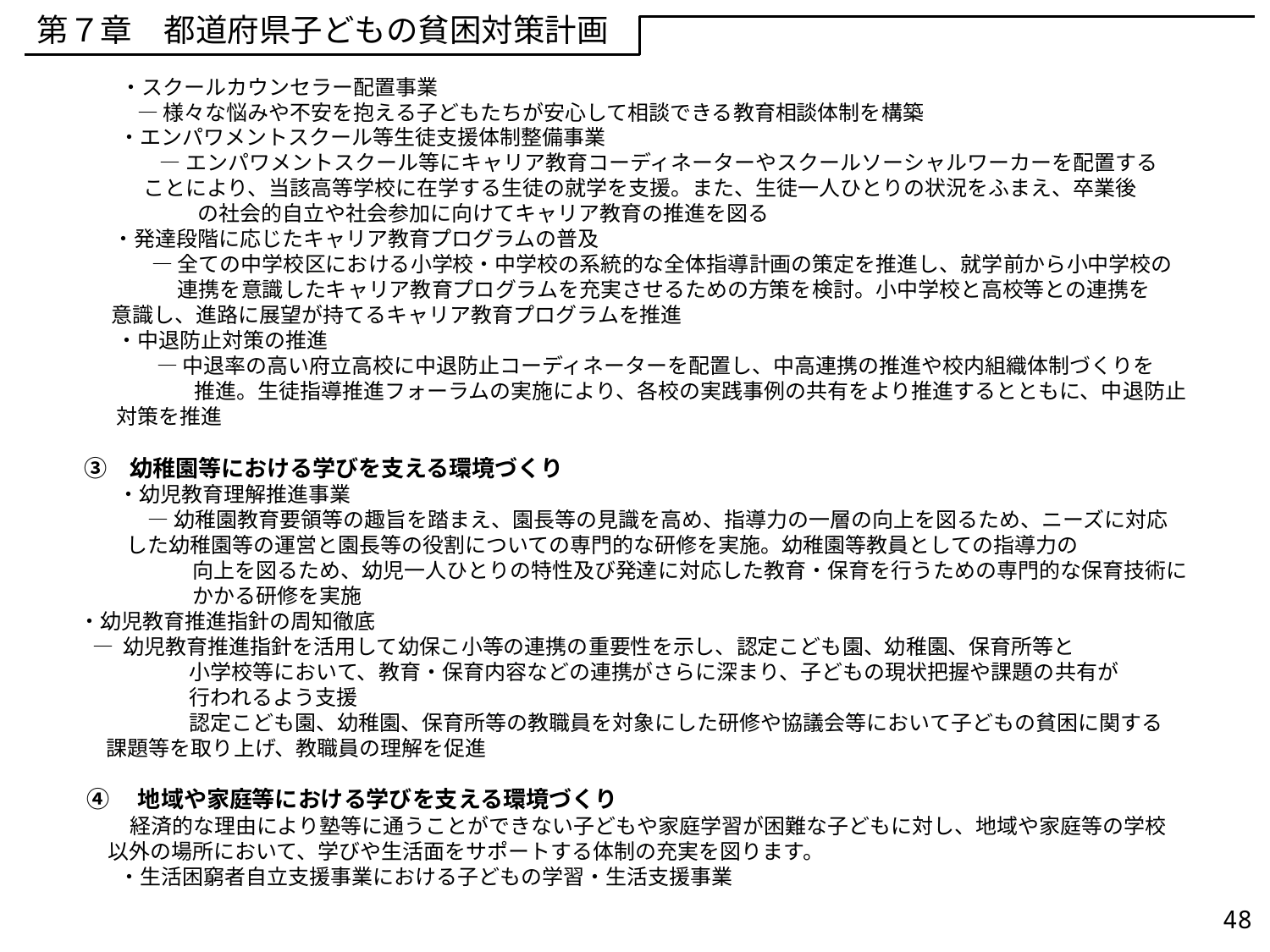

第７章　都道府県子どもの貧困対策計画
 ・スクールカウンセラー配置事業
　    　 ― 様々な悩みや不安を抱える子どもたちが安心して相談できる教育相談体制を構築
　　 ・エンパワメントスクール等生徒支援体制整備事業
　 　　 ― エンパワメントスクール等にキャリア教育コーディネーターやスクールソーシャルワーカーを配置する
           ことにより、当該高等学校に在学する生徒の就学を支援。また、生徒一人ひとりの状況をふまえ、卒業後
　　 　　　の社会的自立や社会参加に向けてキャリア教育の推進を図る
　 ・発達段階に応じたキャリア教育プログラムの普及
　　　　 　 ― 全ての中学校区における小学校・中学校の系統的な全体指導計画の策定を推進し、就学前から小中学校の
　　　　 　　  連携を意識したキャリア教育プログラムを充実させるための方策を検討。小中学校と高校等との連携を
               意識し、進路に展望が持てるキャリア教育プログラムを推進
　　　 ・中退防止対策の推進
　　　　 　  ― 中退率の高い府立高校に中退防止コーディネーターを配置し、中高連携の推進や校内組織体制づくりを
　　　　 　　　 推進。生徒指導推進フォーラムの実施により、各校の実践事例の共有をより推進するとともに、中退防止
                対策を推進

　③　幼稚園等における学びを支える環境づくり
　　　 ・幼児教育理解推進事業
　　　　   ― 幼稚園教育要領等の趣旨を踏まえ、園長等の見識を高め、指導力の一層の向上を図るため、ニーズに対応
             した幼稚園等の運営と園長等の役割についての専門的な研修を実施。幼稚園等教員としての指導力の
　　　　　　 向上を図るため、幼児一人ひとりの特性及び発達に対応した教育・保育を行うための専門的な保育技術に
　　　　　　 かかる研修を実施
        ・幼児教育推進指針の周知徹底
            ― 幼児教育推進指針を活用して幼保こ小等の連携の重要性を示し、認定こども園、幼稚園、保育所等と
　　　　　　　 小学校等において、教育・保育内容などの連携がさらに深まり、子どもの現状把握や課題の共有が
　　　　　　　 行われるよう支援
　　　　　　　 認定こども園、幼稚園、保育所等の教職員を対象にした研修や協議会等において子どもの貧困に関する
               課題等を取り上げ、教職員の理解を促進

④　地域や家庭等における学びを支える環境づくり
　　　 経済的な理由により塾等に通うことができない子どもや家庭学習が困難な子どもに対し、地域や家庭等の学校
　　 以外の場所において、学びや生活面をサポートする体制の充実を図ります。
　　 ・生活困窮者自立支援事業における子どもの学習・生活支援事業

48